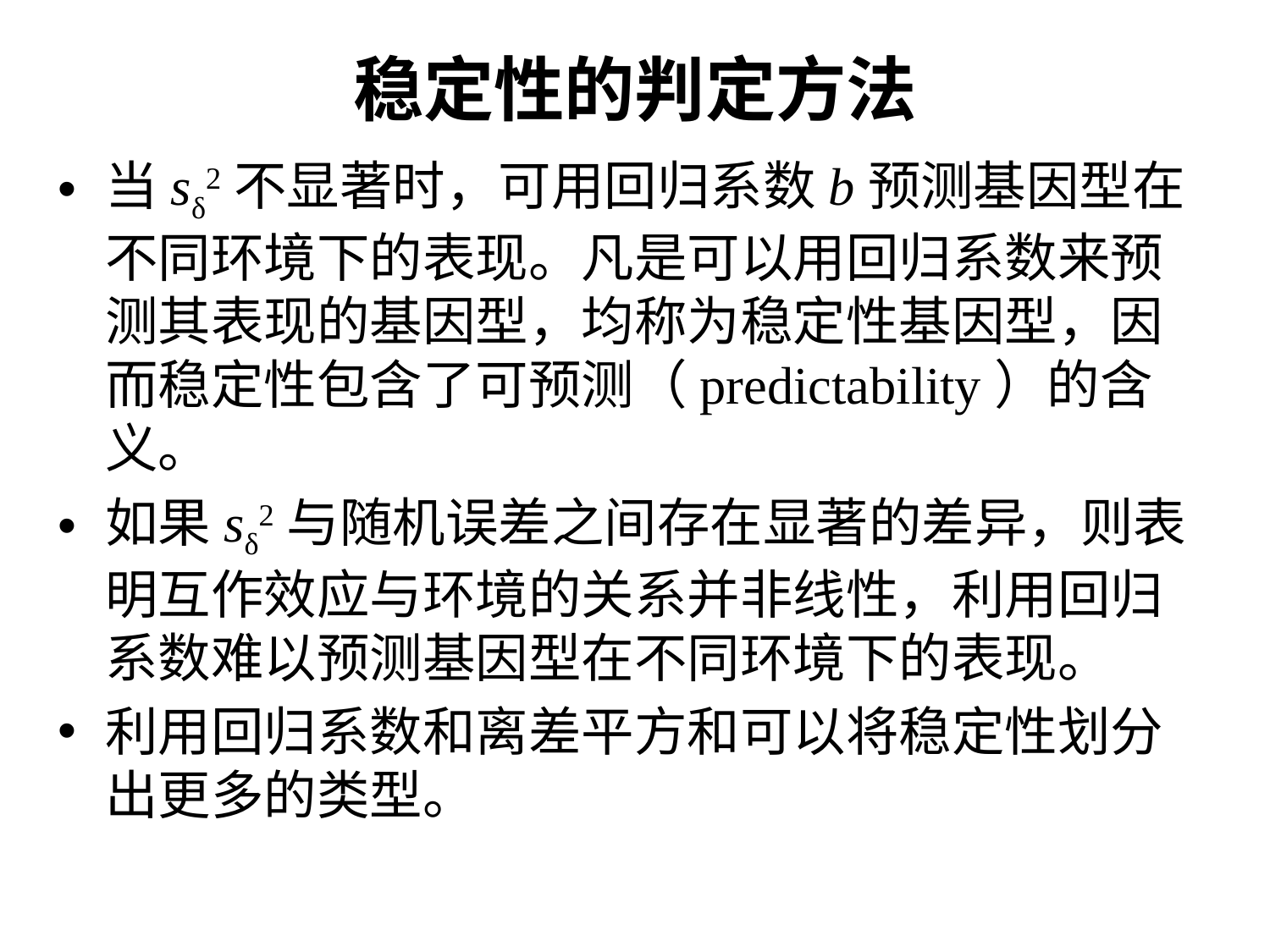

# 稳定性的判定方法
当sδ2不显著时，可用回归系数b预测基因型在不同环境下的表现。凡是可以用回归系数来预测其表现的基因型，均称为稳定性基因型，因而稳定性包含了可预测（predictability）的含义。
如果sδ2与随机误差之间存在显著的差异，则表明互作效应与环境的关系并非线性，利用回归系数难以预测基因型在不同环境下的表现。
利用回归系数和离差平方和可以将稳定性划分出更多的类型。